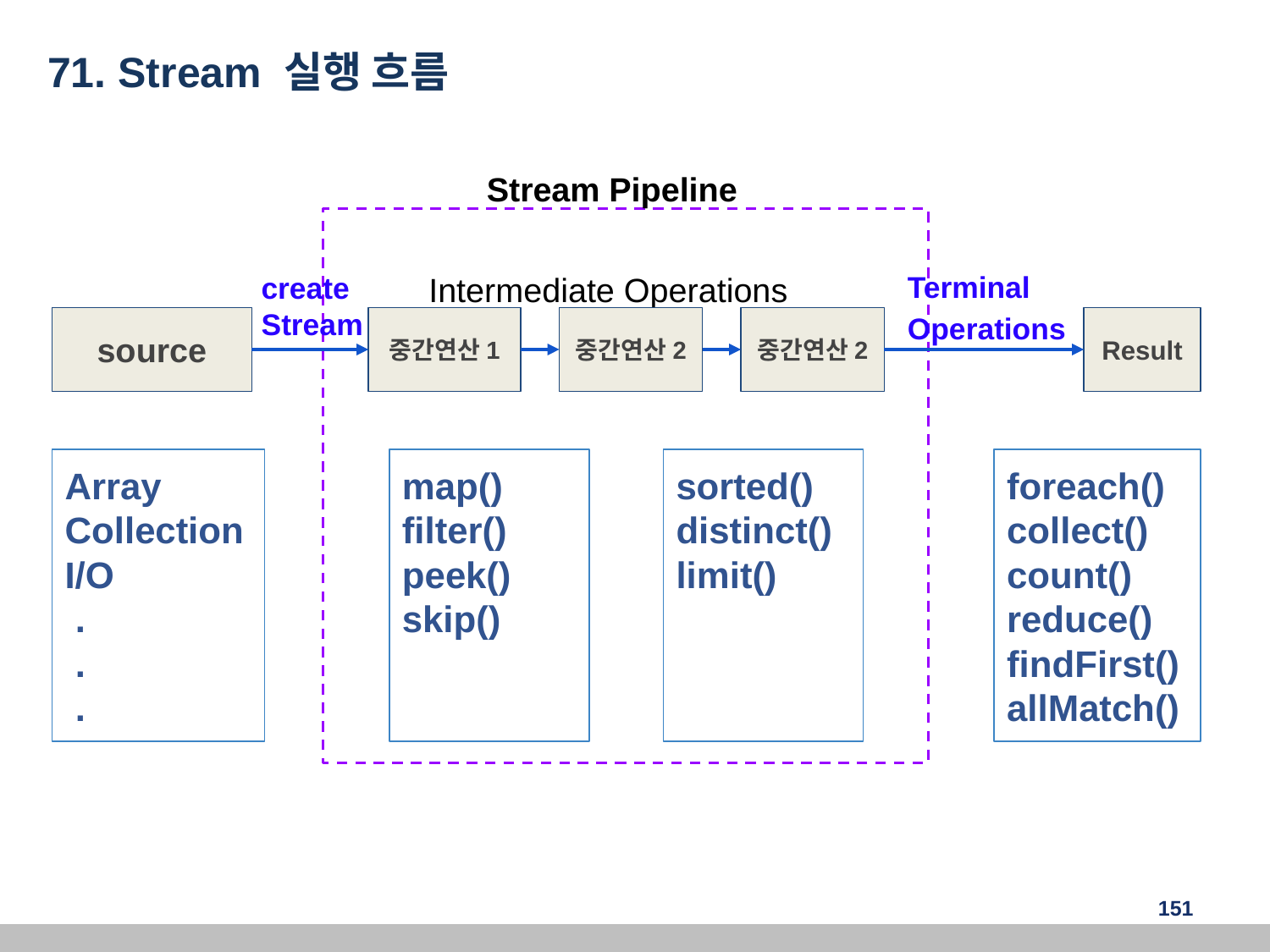

71. Stream 실행 흐름
Stream Pipeline

Intermediate Operations
Terminal
Operations
create
Stream
source
중간연산1
중간연산2
중간연산2
Result
Array
Collection
I/O
 .
 .
 .
map()
filter()
peek()
skip()

sorted()
distinct()
limit()

foreach()
collect()
count()
reduce()
findFirst()
allMatch()
151